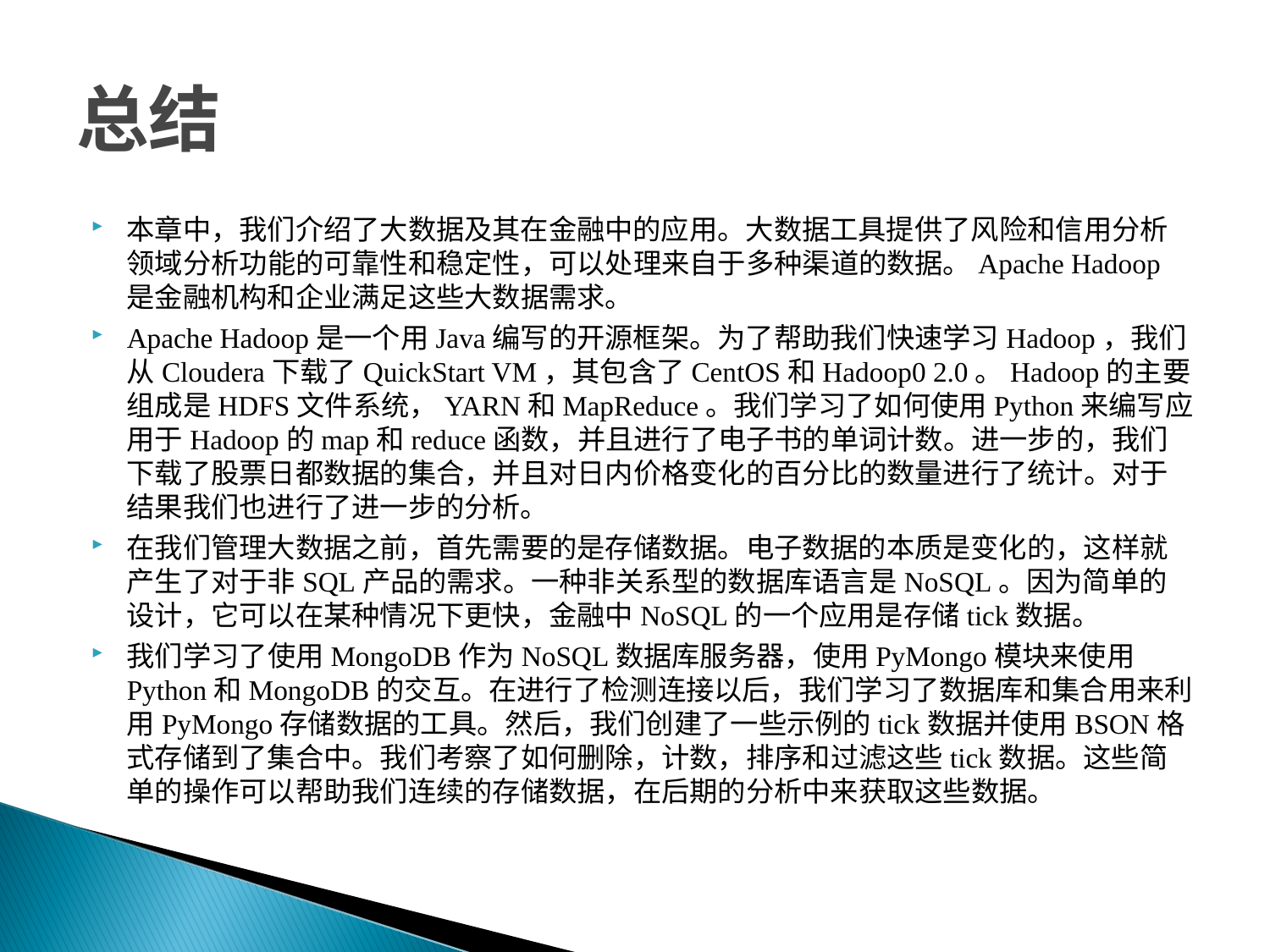

# 总结
本章中，我们介绍了大数据及其在金融中的应用。大数据工具提供了风险和信用分析领域分析功能的可靠性和稳定性，可以处理来自于多种渠道的数据。Apache Hadoop是金融机构和企业满足这些大数据需求。
Apache Hadoop是一个用Java编写的开源框架。为了帮助我们快速学习Hadoop，我们从Cloudera下载了QuickStart VM，其包含了CentOS和Hadoop0 2.0。Hadoop的主要组成是HDFS文件系统，YARN和MapReduce。我们学习了如何使用Python来编写应用于Hadoop的map和reduce函数，并且进行了电子书的单词计数。进一步的，我们下载了股票日都数据的集合，并且对日内价格变化的百分比的数量进行了统计。对于结果我们也进行了进一步的分析。
在我们管理大数据之前，首先需要的是存储数据。电子数据的本质是变化的，这样就产生了对于非SQL产品的需求。一种非关系型的数据库语言是NoSQL。因为简单的设计，它可以在某种情况下更快，金融中NoSQL的一个应用是存储tick数据。
我们学习了使用MongoDB作为NoSQL数据库服务器，使用PyMongo模块来使用Python和MongoDB的交互。在进行了检测连接以后，我们学习了数据库和集合用来利用PyMongo存储数据的工具。然后，我们创建了一些示例的tick数据并使用BSON格式存储到了集合中。我们考察了如何删除，计数，排序和过滤这些tick数据。这些简单的操作可以帮助我们连续的存储数据，在后期的分析中来获取这些数据。